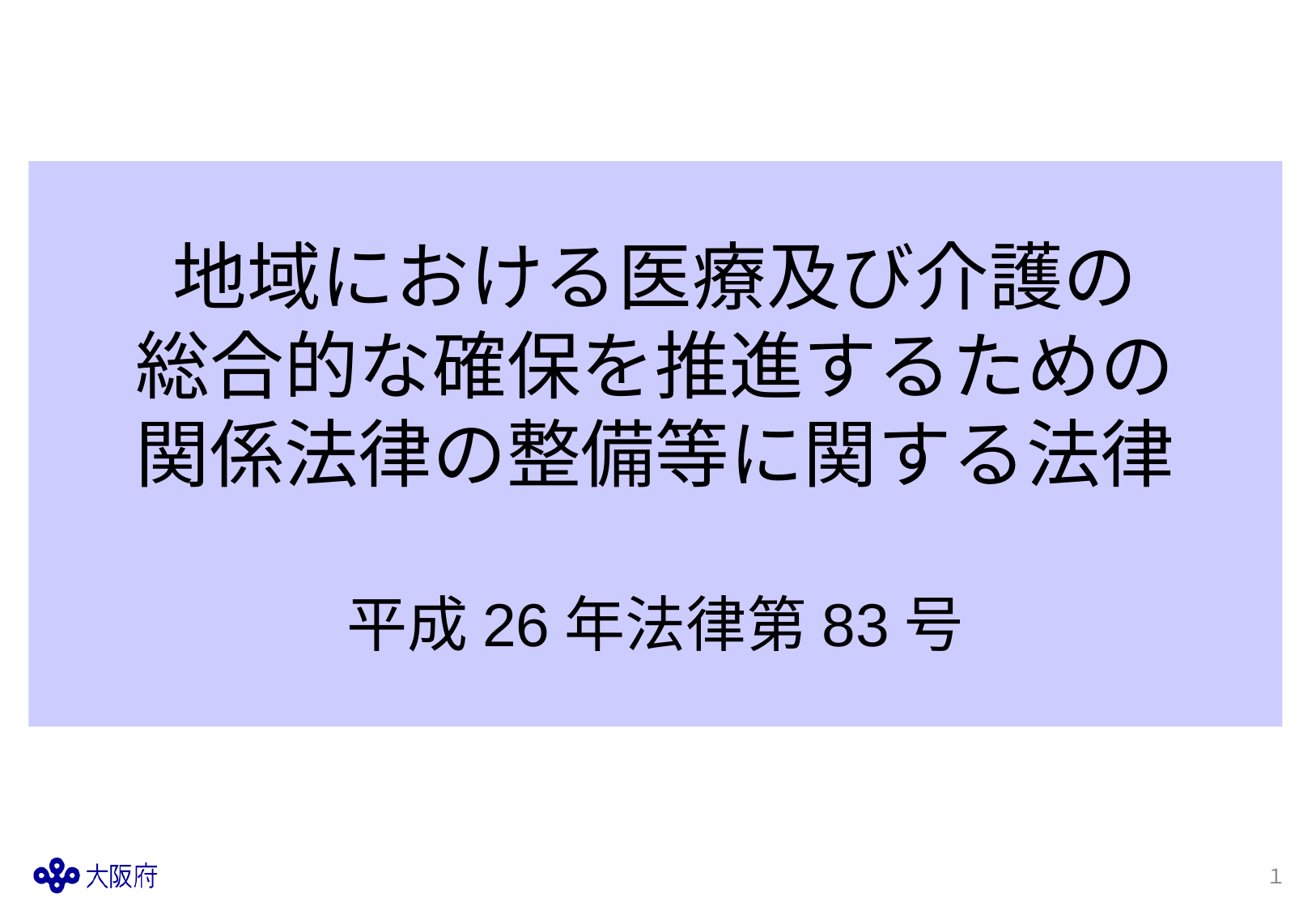

# 地域における医療及び介護の 総合的な確保を推進するための 関係法律の整備等に関する法律 平成26年法律第83号
１